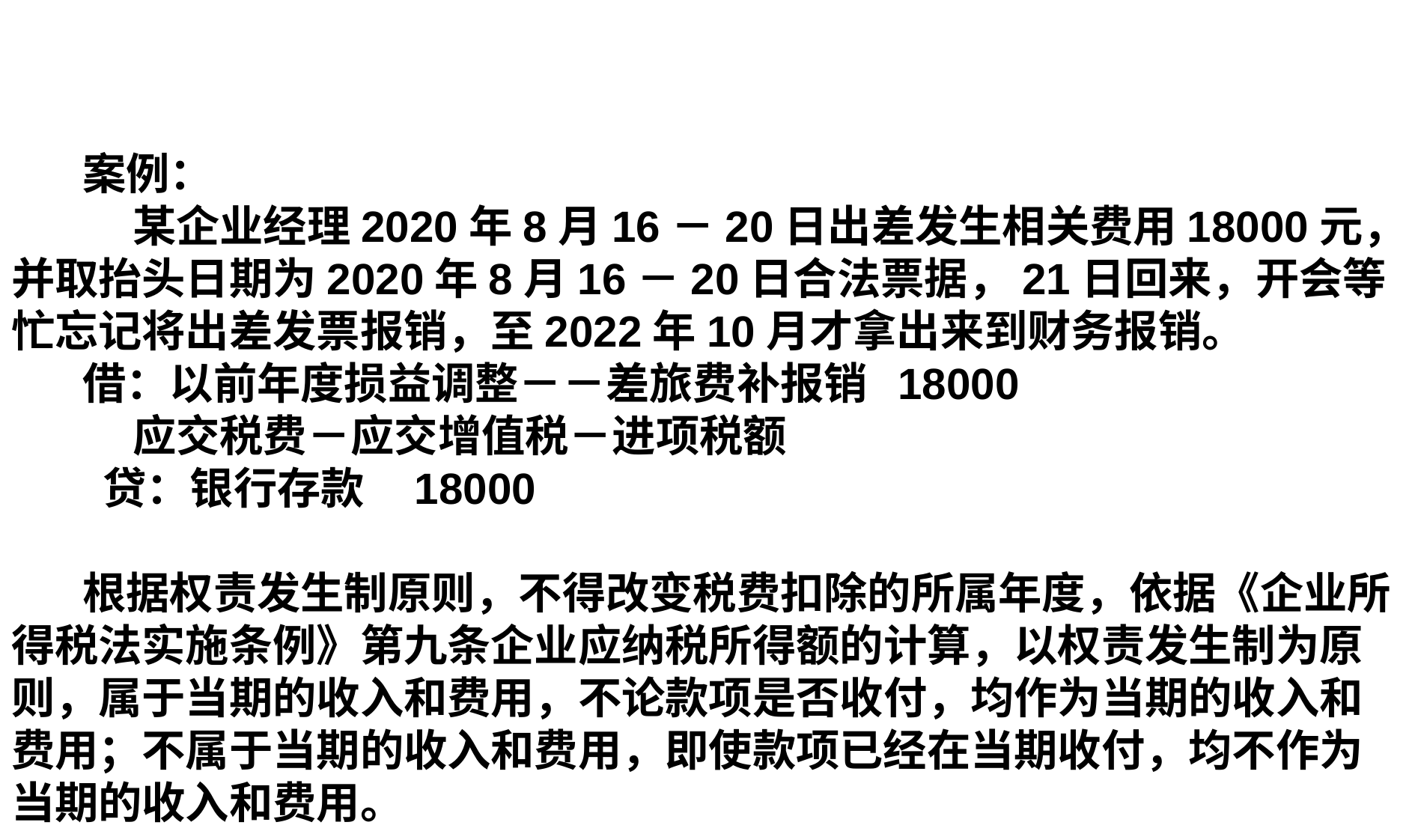

案例：
    某企业经理2020年8月16－20日出差发生相关费用18000元，并取抬头日期为2020年8月16－20日合法票据，21日回来，开会等忙忘记将出差发票报销，至2022年10月才拿出来到财务报销。
借：以前年度损益调整－－差旅费补报销  18000
    应交税费－应交增值税－进项税额
 贷：银行存款    18000

根据权责发生制原则，不得改变税费扣除的所属年度，依据《企业所得税法实施条例》第九条企业应纳税所得额的计算，以权责发生制为原则，属于当期的收入和费用，不论款项是否收付，均作为当期的收入和费用；不属于当期的收入和费用，即使款项已经在当期收付，均不作为当期的收入和费用。